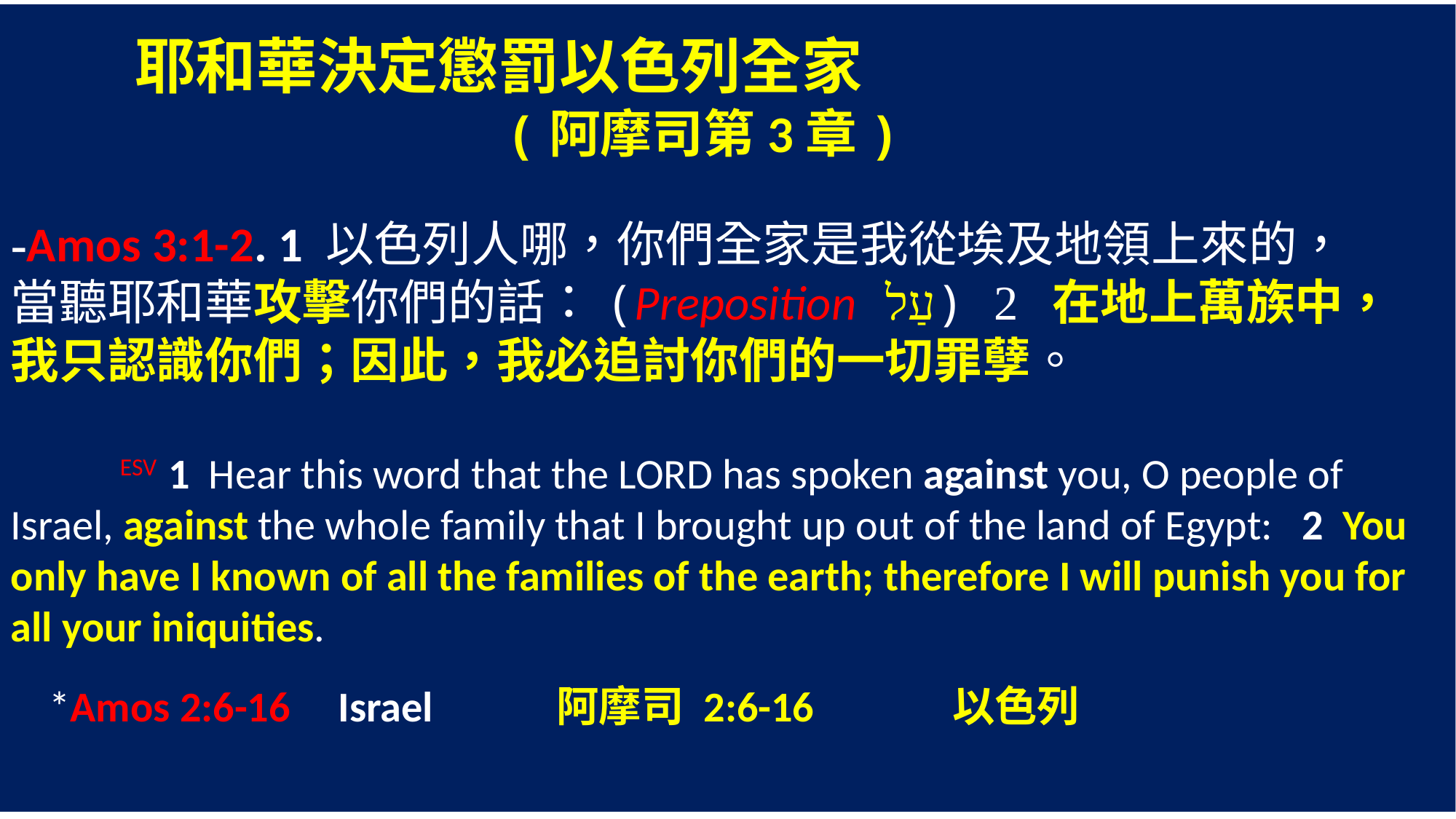

耶和華決定懲罰以色列全家
                (阿摩司第3章)

-Amos 3:1-2. 1 以色列人哪，你們全家是我從埃及地領上來的，
當聽耶和華攻擊你們的話：(Preposition עַל) 2  在地上萬族中，
我只認識你們；因此，我必追討你們的一切罪孽。

	ESV  1  Hear this word that the LORD has spoken against you, O people of Israel, against the whole family that I brought up out of the land of Egypt:   2  You only have I known of all the families of the earth; therefore I will punish you for all your iniquities.

    *Amos 2:6-16	Israel		阿摩司 2:6-16	      以色列